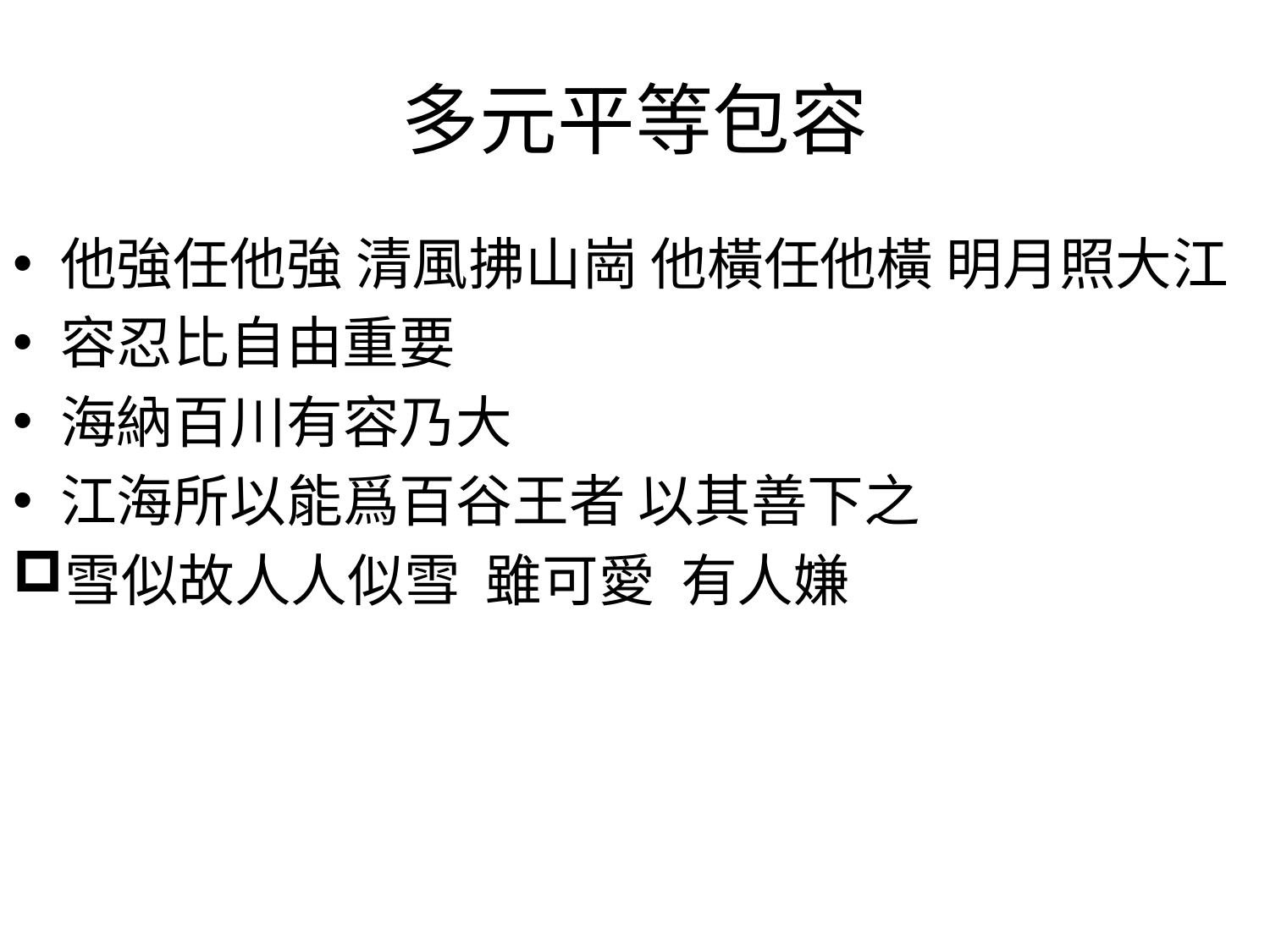

# 多元平等包容
他強任他強 清風拂山崗 他橫任他橫 明月照大江
容忍比自由重要
海納百川有容乃大
江海所以能爲百谷王者 以其善下之
雪似故人人似雪  雖可愛  有人嫌